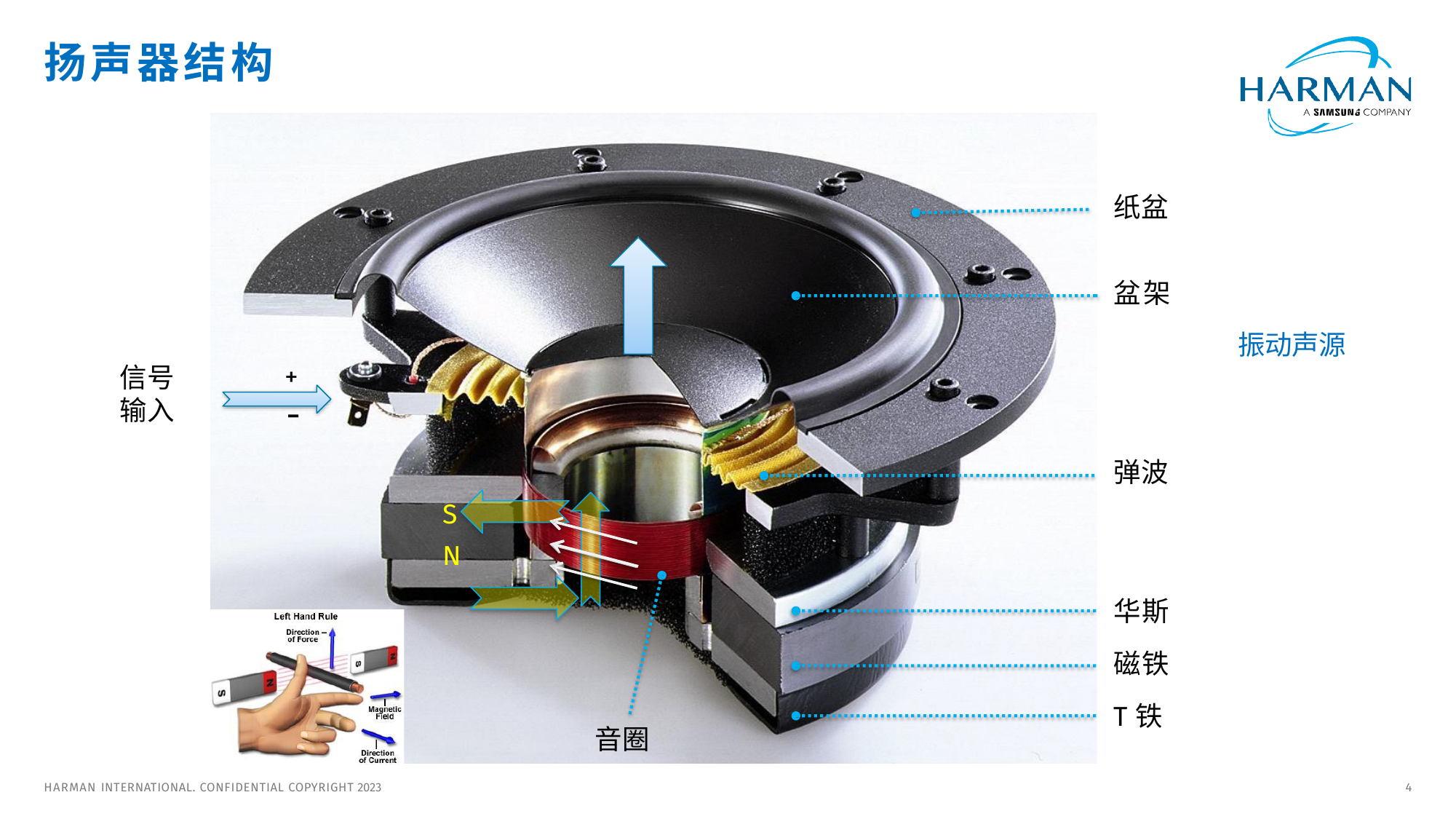

# 扬声器结构

纸盆

盆架

振动声源
+
信号输入

-
弹波

S  N

华斯
磁铁
T铁

音圈
4
HARMAN INTERNATIONAL. CONFIDENTIAL COPYRIGHT 2023